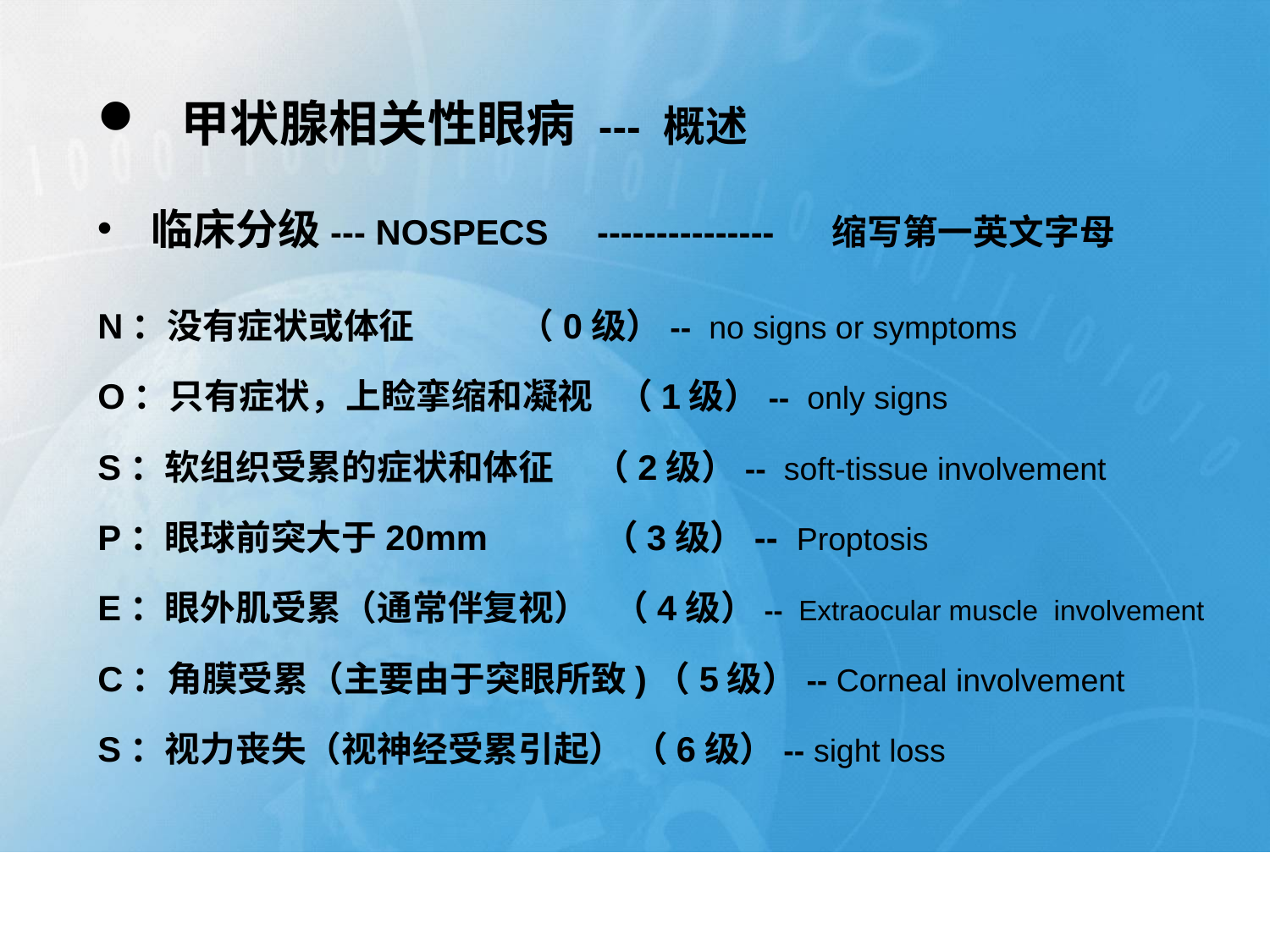

甲状腺相关性眼病 --- 概述
   临床分级--- NOSPECS     ---------------     缩写第一英文字母
N：没有症状或体征             （0级）--  no signs or symptoms
O：只有症状，上睑挛缩和凝视   （1级）--  only signs
S：软组织受累的症状和体征     （2级）--  soft-tissue involvement
P：眼球前突大于20mm           （3级）--  Proptosis
E：眼外肌受累（通常伴复视）   （4级）--  Extraocular muscle  involvement
C：角膜受累（主要由于突眼所致)（5级）-- Corneal involvement
S：视力丧失（视神经受累引起） （6级）-- sight loss